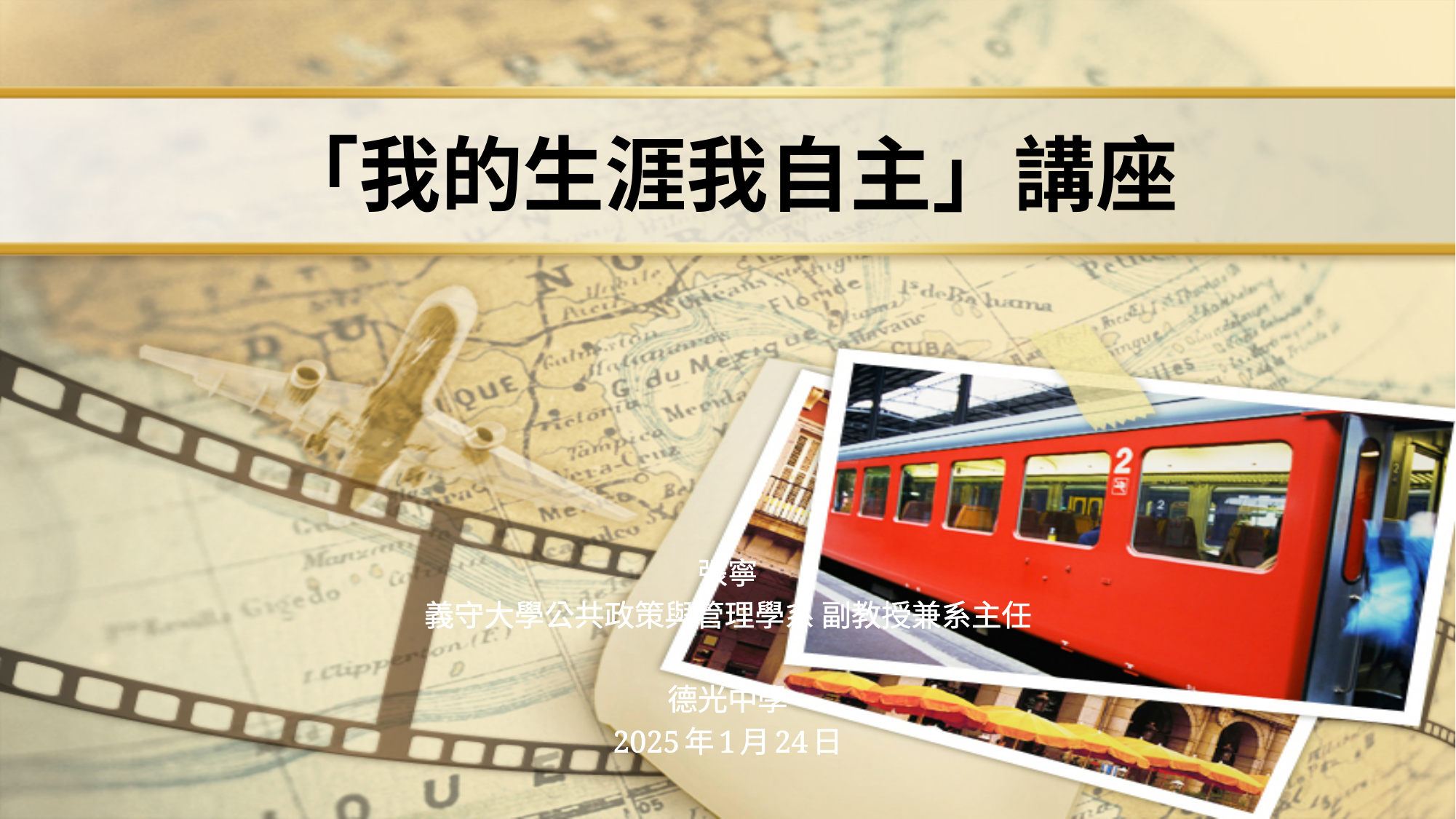

# 「我的生涯我自主」講座

張寧
義守大學公共政策與管理學系 副教授兼系主任

德光中學
2025年1月24日